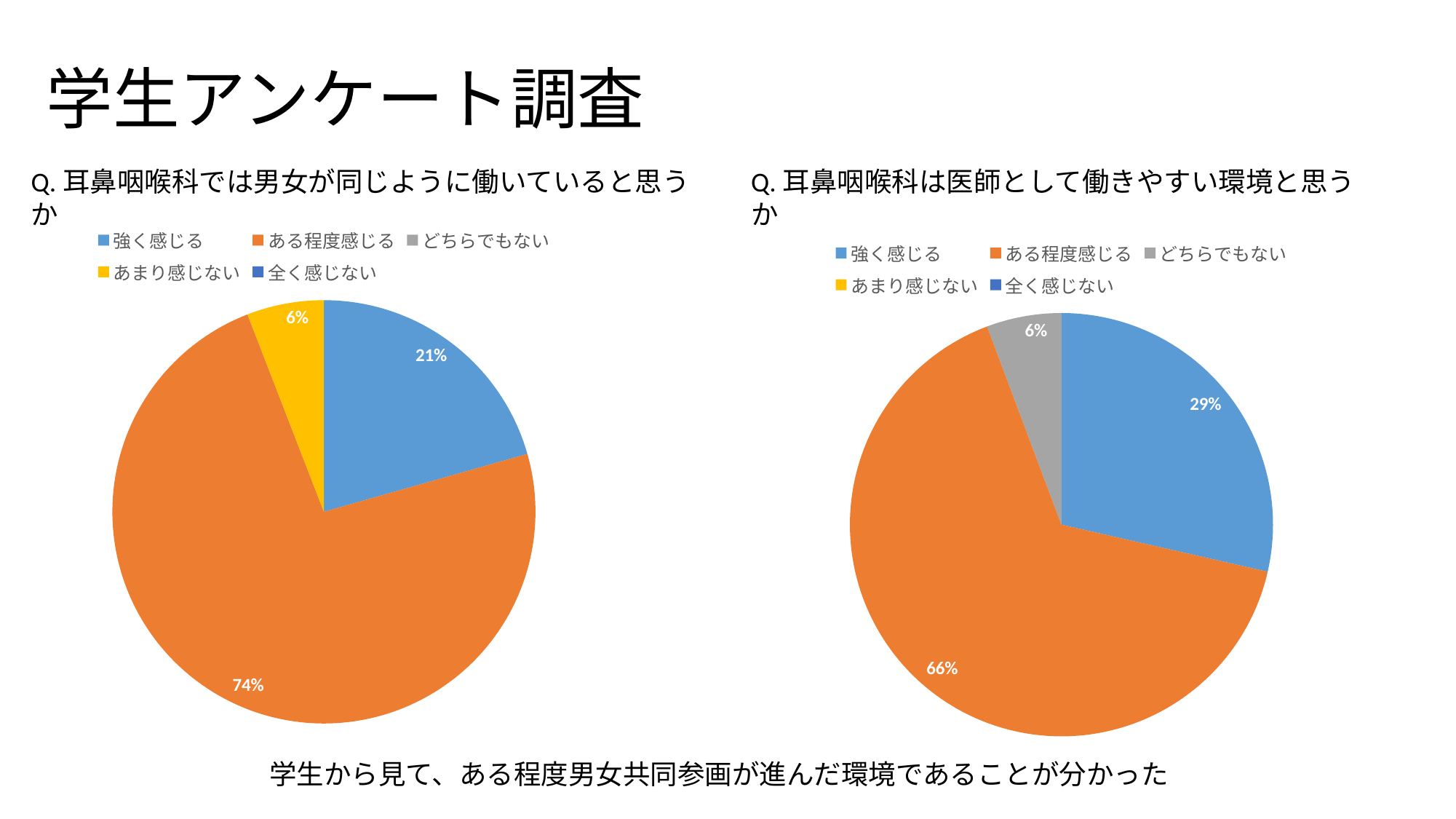

# 学生アンケート調査
Q.耳鼻咽喉科では男女が同じように働いていると思うか
Q.耳鼻咽喉科は医師として働きやすい環境と思うか

### Chart

| Category | 売上高 |
|---|---|
| 強く感じる | 7.0 |
| ある程度感じる | 25.0 |
| どちらでもない | 0.0 |
| あまり感じない | 2.0 |
| 全く感じない | 0.0 |

### Chart

| Category | 売上高 |
|---|---|
| 強く感じる | 10.0 |
| ある程度感じる | 23.0 |
| どちらでもない | 2.0 |
| あまり感じない | 0.0 |
| 全く感じない | 0.0 |
学生から見て、ある程度男女共同参画が進んだ環境であることが分かった